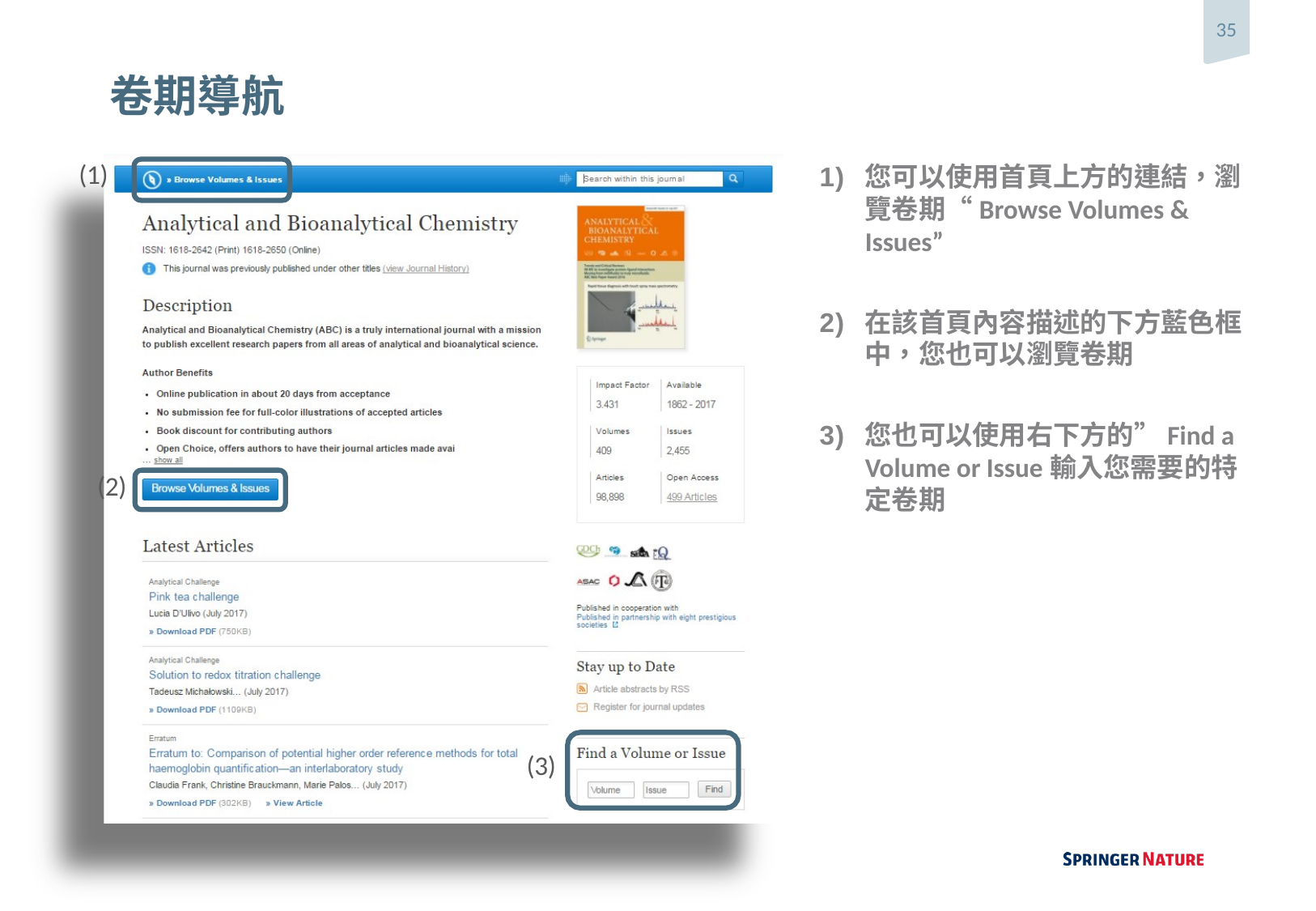

35
# 卷期導航

(1)

您可以使用首頁上方的連結，瀏覽卷期“Browse Volumes & Issues”

在該首頁內容描述的下方藍色框中，您也可以瀏覽卷期

您也可以使用右下方的”Find a Volume or Issue輸入您需要的特定卷期
(2)

(3)